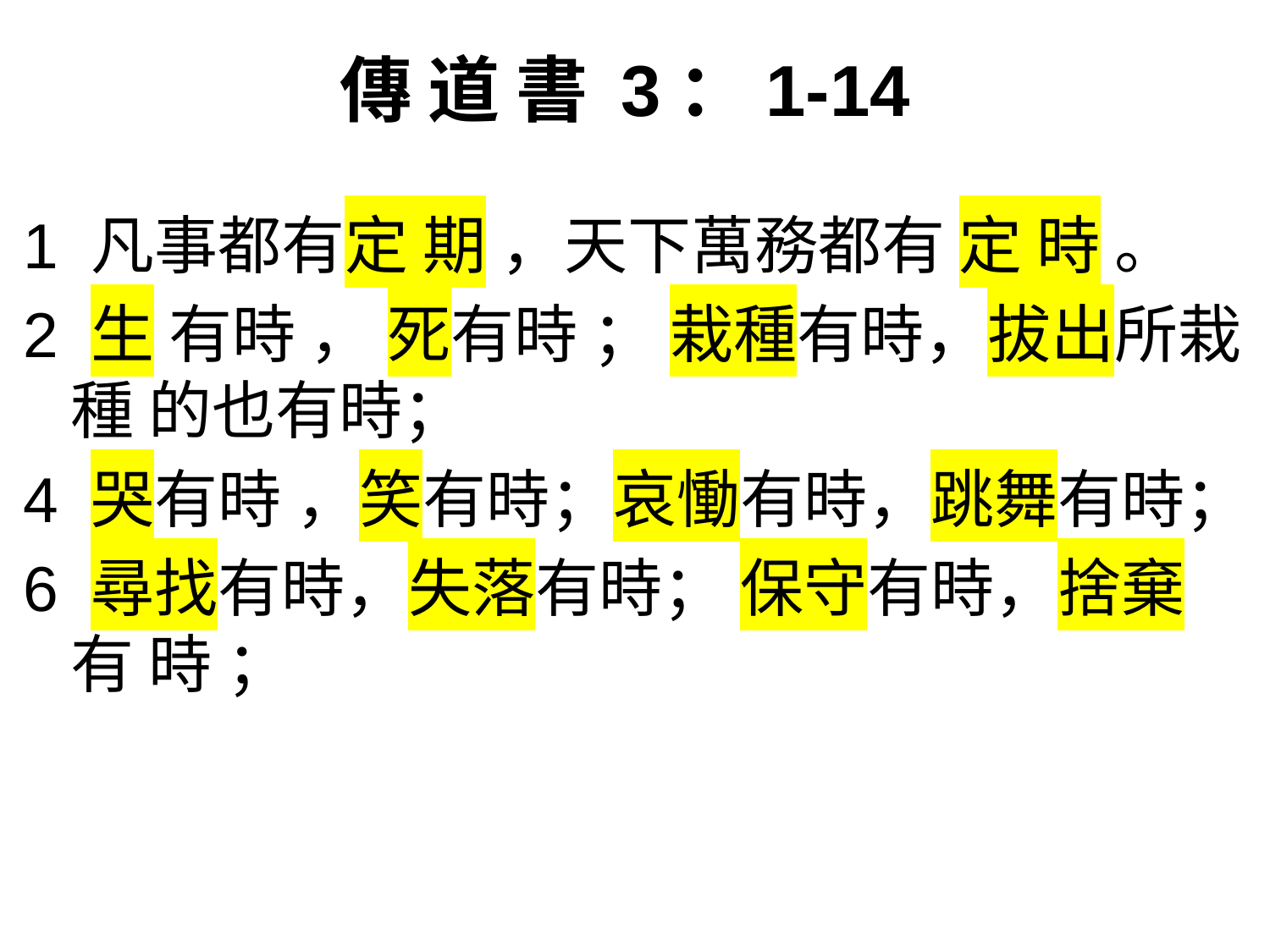

# 傳 道 書 3：1-14
1 凡事都有定 期 ，天下萬務都有 定 時 。
2 生 有時 ， 死有時 ； 栽種有時，拔出所栽 種 的也有時；
4 哭有時 ，笑有時；哀慟有時，跳舞有時；
6 尋找有時，失落有時； 保守有時，捨棄有 時 ；